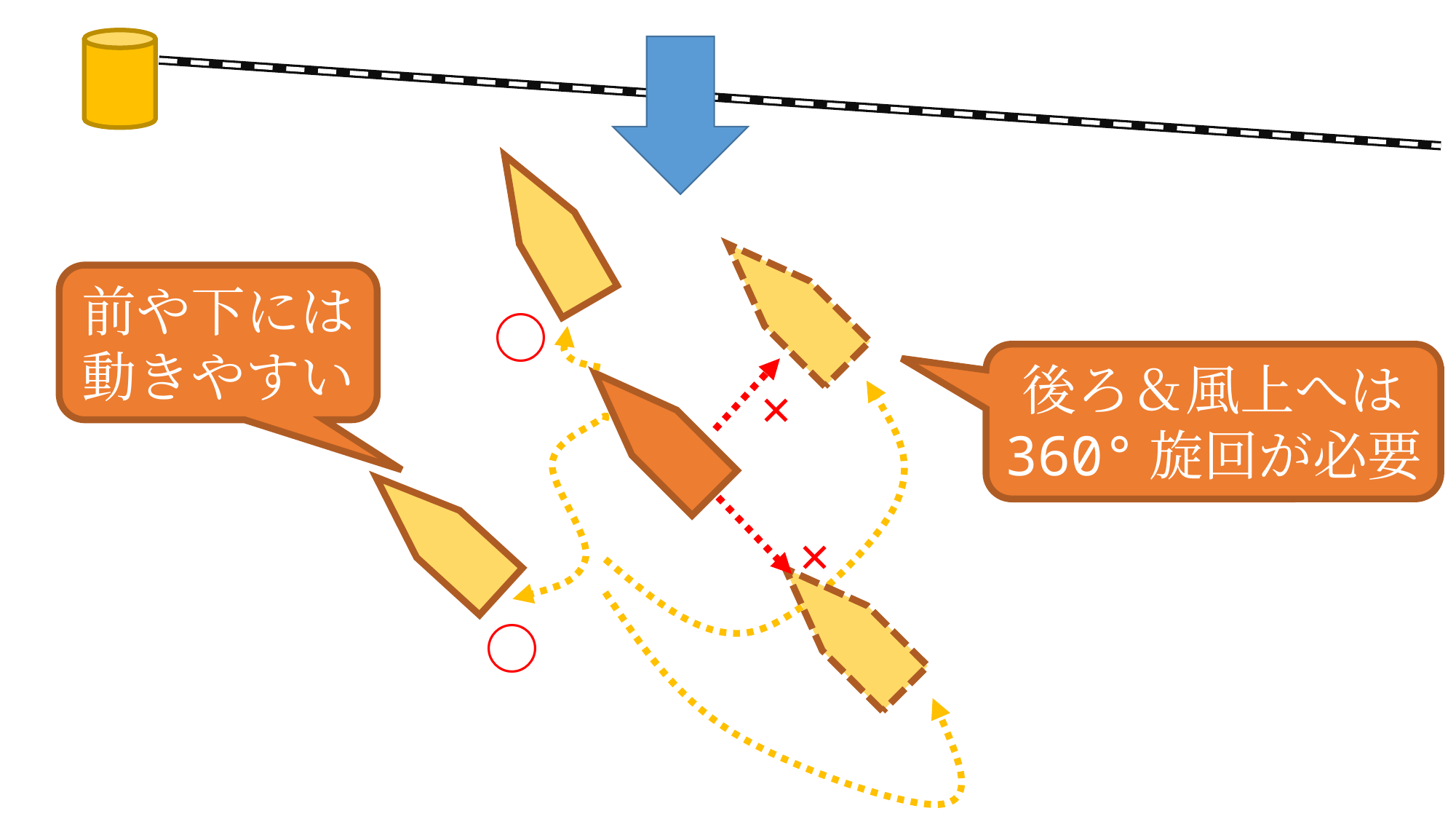

前や下には動きやすい

〇

後ろ＆風上へは
360°旋回が必要

×

×

〇